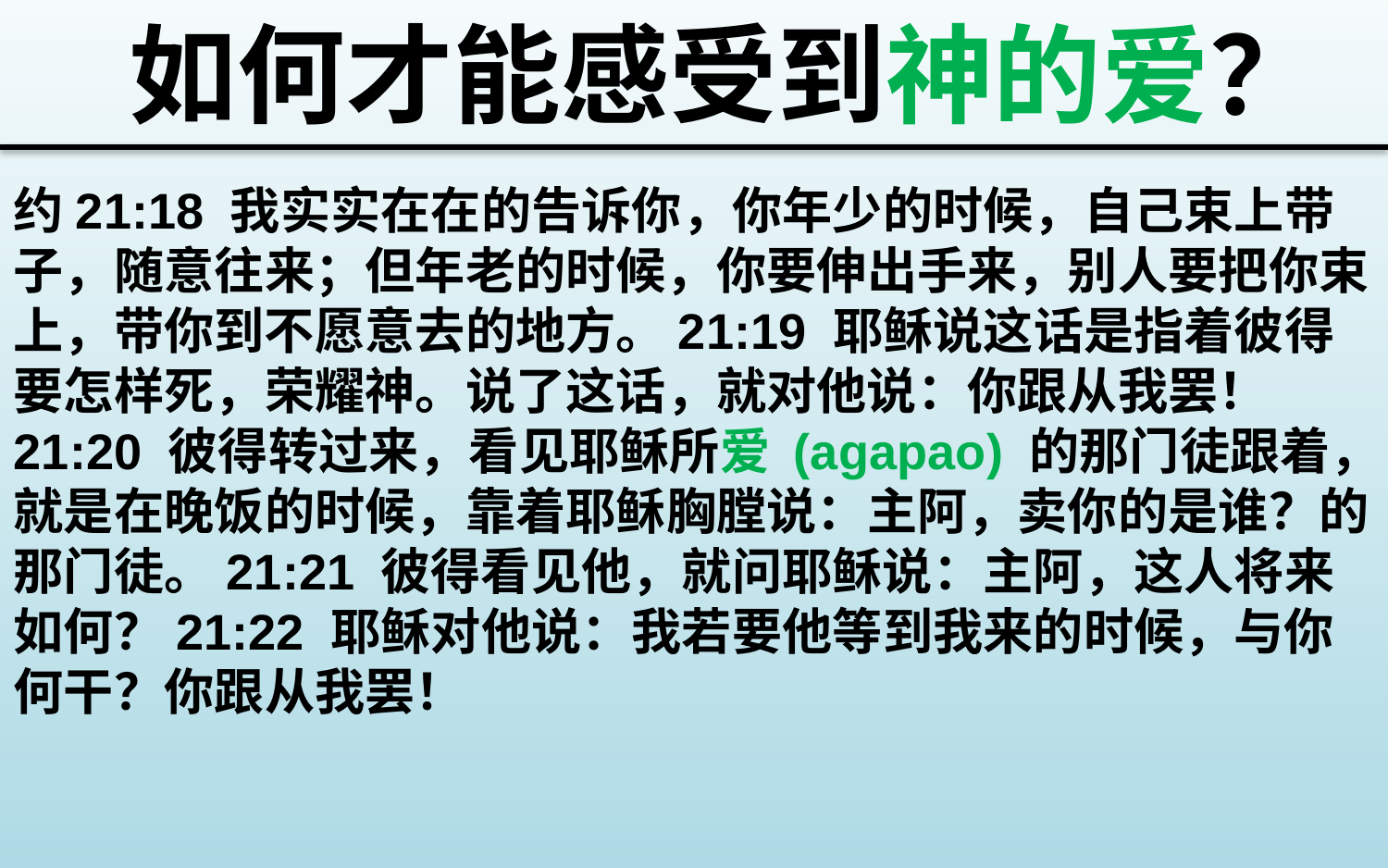

如何才能感受到神的爱？
约21:18 我实实在在的告诉你，你年少的时候，自己束上带子，随意往来；但年老的时候，你要伸出手来，别人要把你束上，带你到不愿意去的地方。21:19 耶稣说这话是指着彼得要怎样死，荣耀神。说了这话，就对他说：你跟从我罢！21:20 彼得转过来，看见耶稣所爱 (agapao) 的那门徒跟着，就是在晚饭的时候，靠着耶稣胸膛说：主阿，卖你的是谁？的那门徒。21:21 彼得看见他，就问耶稣说：主阿，这人将来如何？21:22 耶稣对他说：我若要他等到我来的时候，与你何干？你跟从我罢！